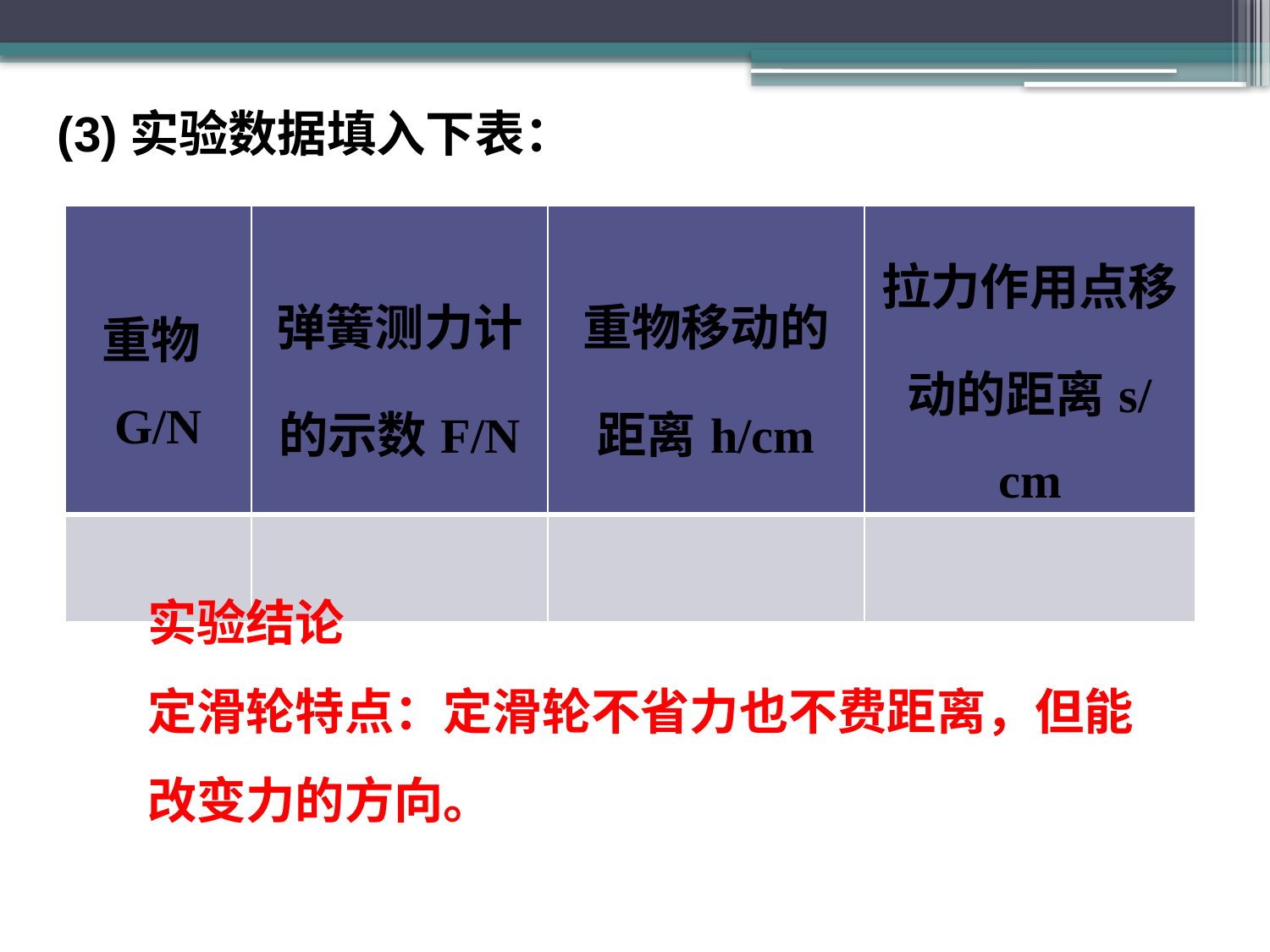

(3)实验数据填入下表：
| 重物G/N | 弹簧测力计的示数F/N | 重物移动的距离h/cm | 拉力作用点移动的距离s/cm |
| --- | --- | --- | --- |
|  |  |  |  |

实验结论
定滑轮特点：定滑轮不省力也不费距离，但能改变力的方向。